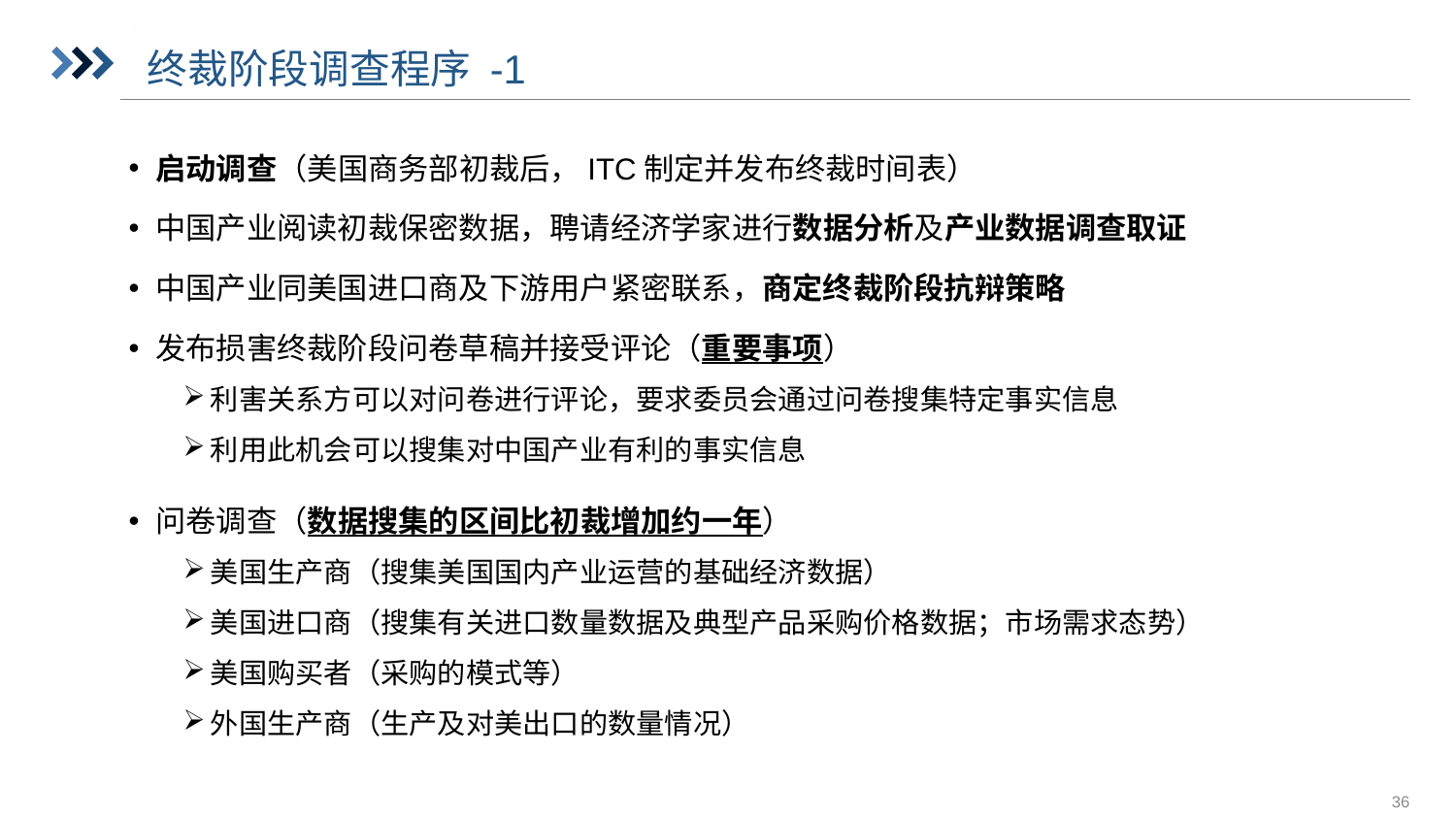

# 终裁阶段调查程序 -1
启动调查（美国商务部初裁后，ITC制定并发布终裁时间表）
中国产业阅读初裁保密数据，聘请经济学家进行数据分析及产业数据调查取证
中国产业同美国进口商及下游用户紧密联系，商定终裁阶段抗辩策略
发布损害终裁阶段问卷草稿并接受评论（重要事项）
利害关系方可以对问卷进行评论，要求委员会通过问卷搜集特定事实信息
利用此机会可以搜集对中国产业有利的事实信息
问卷调查（数据搜集的区间比初裁增加约一年）
美国生产商（搜集美国国内产业运营的基础经济数据）
美国进口商（搜集有关进口数量数据及典型产品采购价格数据；市场需求态势）
美国购买者（采购的模式等）
外国生产商（生产及对美出口的数量情况）
36